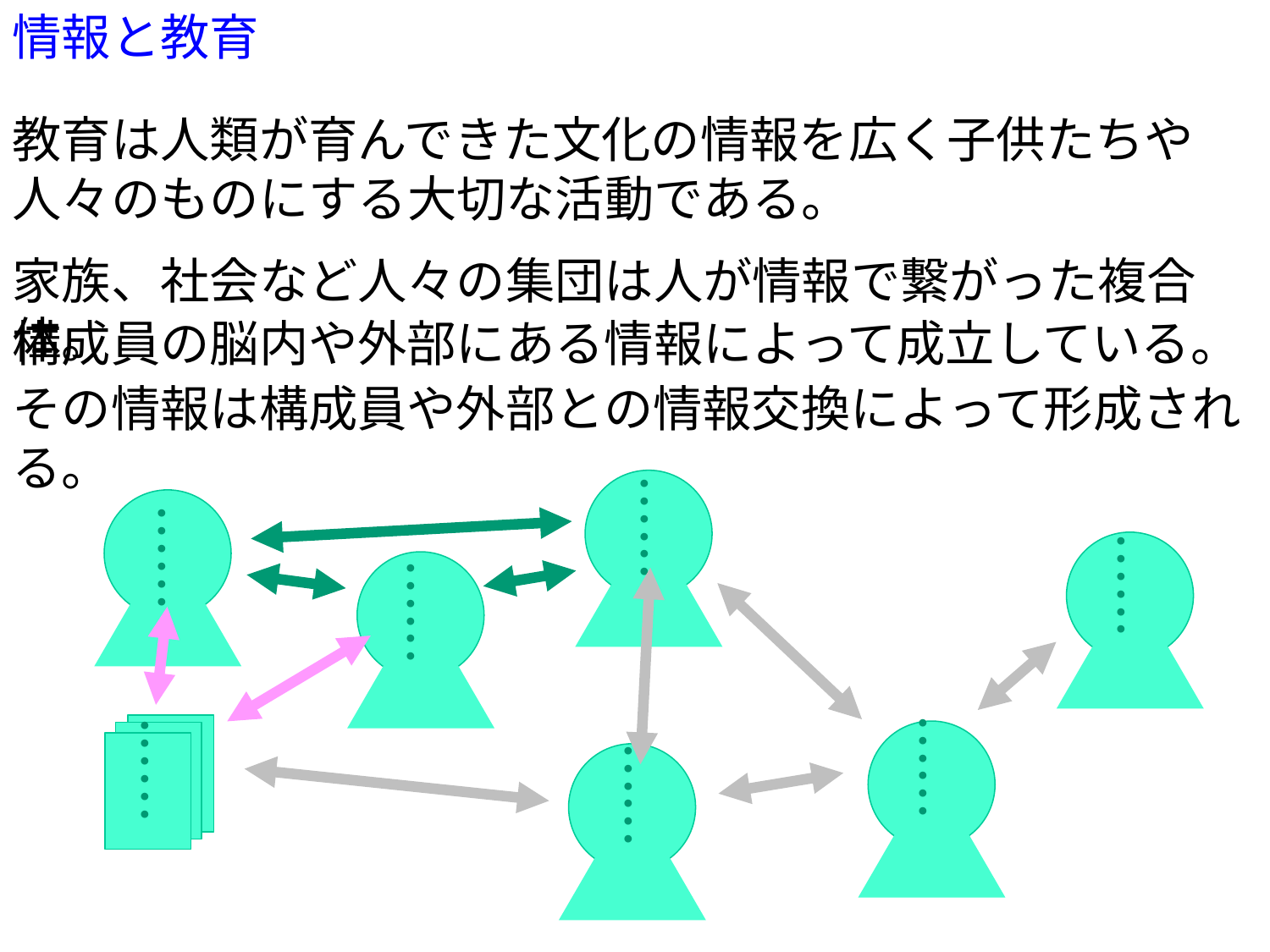

情報と教育
教育は人類が育んできた文化の情報を広く子供たちや
人々のものにする大切な活動である。
家族、社会など人々の集団は人が情報で繋がった複合体。
構成員の脳内や外部にある情報によって成立している。
その情報は構成員や外部との情報交換によって形成される。

・・・
・・・

・・・
・・・
・・・
・・・

・・・
・・・
・・・
・・・
・・・
・・・

・・・
・・・